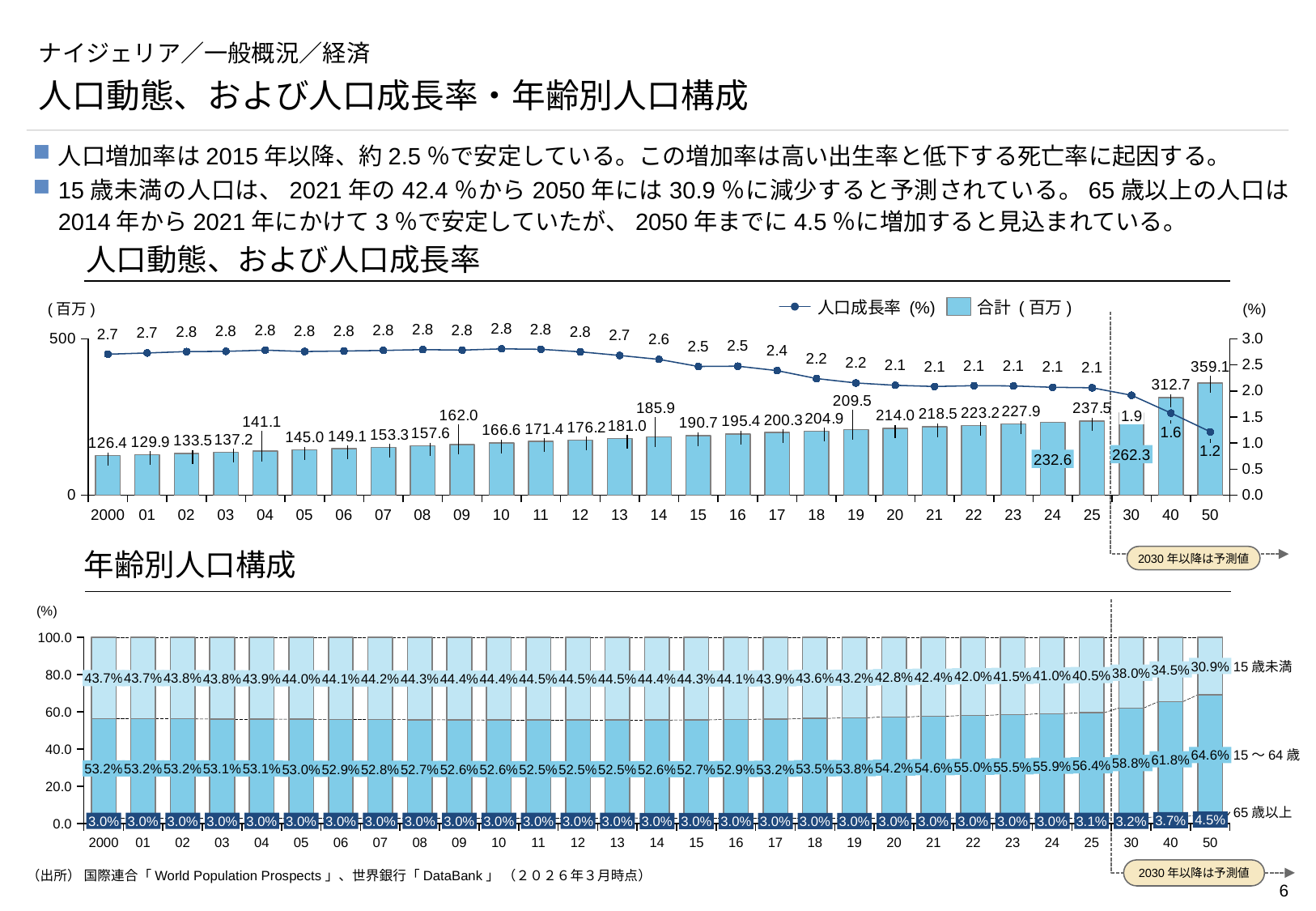

# ナイジェリア／一般概況／経済
人口動態、および人口成長率・年齢別人口構成
人口増加率は2015年以降、約2.5％で安定している。この増加率は高い出生率と低下する死亡率に起因する。
15歳未満の人口は、2021年の42.4％から2050年には30.9％に減少すると予測されている。65歳以上の人口は2014年から2021年にかけて3％で安定していたが、2050年までに4.5％に増加すると見込まれている。
人口動態、および人口成長率

人口成長率 (%)
合計 (百万)

(百万)
(%)

### Chart

| Category |  |  |
|---|---|---|

2030年以降は予測値
1.9
262.3
232.6
24
25
2000
01
02
03
04
05
06
07
08
09
10
11
12
13
14
15
16
17
18
19
20
21
22
23
30
40
50
年齢別人口構成

2030年以降は予測値
(%)

### Chart

| Category |  |  |  |
|---|---|---|---|
30.9%
15歳未満
34.5%
38.0%
40.5%
41.0%
41.5%
42.0%
42.4%
42.8%
43.2%
43.6%
43.7%
43.7%
43.8%
43.8%
43.9%
44.0%
43.9%
44.1%
44.2%
44.3%
44.1%
44.4%
44.4%
44.5%
44.5%
44.5%
44.4%
44.3%
64.6%
15～64歳
61.8%
58.8%
56.4%
55.9%
55.5%
55.0%
54.6%
54.2%
53.8%
53.5%
53.2%
53.2%
53.2%
53.1%
53.1%
53.0%
52.9%
52.8%
53.2%
52.7%
52.6%
52.9%
52.6%
52.5%
52.5%
52.5%
52.6%
52.7%
65歳以上
4.5%
3.7%
3.0%
3.0%
3.0%
3.0%
3.0%
3.0%
3.0%
3.0%
3.0%
3.0%
3.0%
3.0%
3.0%
3.0%
3.0%
3.0%
3.0%
3.1%
3.2%
3.0%
3.0%
3.0%
3.0%
3.0%
3.0%
3.0%
3.0%
2000
01
02
03
04
05
06
07
08
09
10
11
12
13
14
15
16
17
18
19
20
21
22
23
24
25
30
40
50
（出所） 国際連合「World Population Prospects」、世界銀行「DataBank」 （２０２６年３月時点）